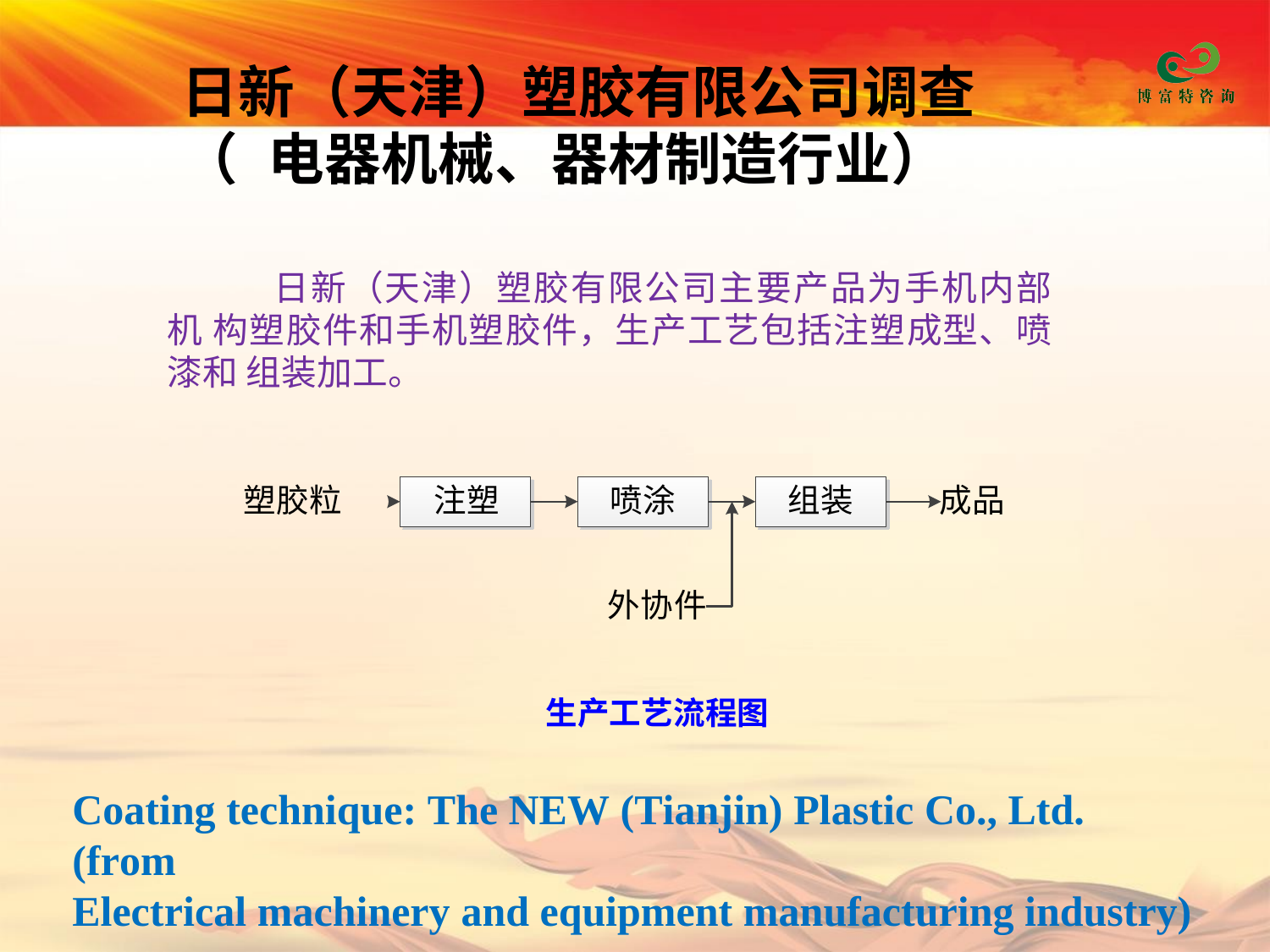

# 日新（天津）塑胶有限公司调查
（	电器机械、器材制造行业）
日新（天津）塑胶有限公司主要产品为手机内部机 构塑胶件和手机塑胶件，生产工艺包括注塑成型、喷漆和 组装加工。

塑胶粒	注塑
喷涂
组装
成品

外协件

生产工艺流程图

Coating technique: The NEW (Tianjin) Plastic Co., Ltd. (from
Electrical machinery and equipment manufacturing industry)